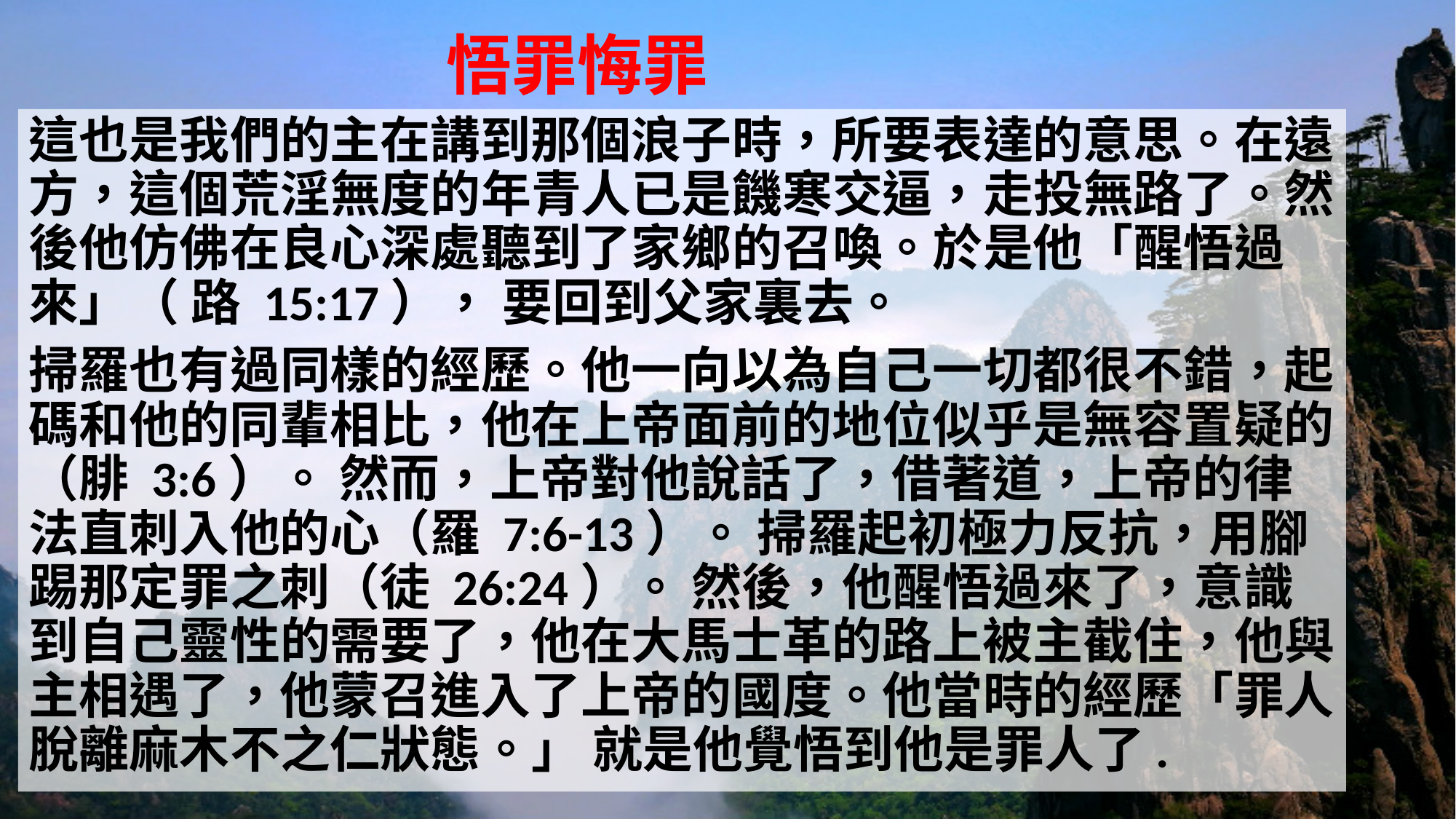

# 悟罪悔罪
這也是我們的主在講到那個浪子時，所要表達的意思。在遠方，這個荒淫無度的年青人已是饑寒交逼，走投無路了。然後他仿佛在良心深處聽到了家鄉的召喚。於是他「醒悟過來」（ 路 15:17）， 要回到父家裏去。
掃羅也有過同樣的經歷。他一向以為自己一切都很不錯，起碼和他的同輩相比，他在上帝面前的地位似乎是無容置疑的（腓 3:6）。 然而，上帝對他說話了，借著道，上帝的律法直刺入他的心（羅 7:6-13）。 掃羅起初極力反抗，用腳踢那定罪之刺（徒 26:24）。 然後，他醒悟過來了，意識到自己靈性的需要了，他在大馬士革的路上被主截住，他與主相遇了，他蒙召進入了上帝的國度。他當時的經歷「罪人脫離麻木不之仁狀態。」 就是他覺悟到他是罪人了.